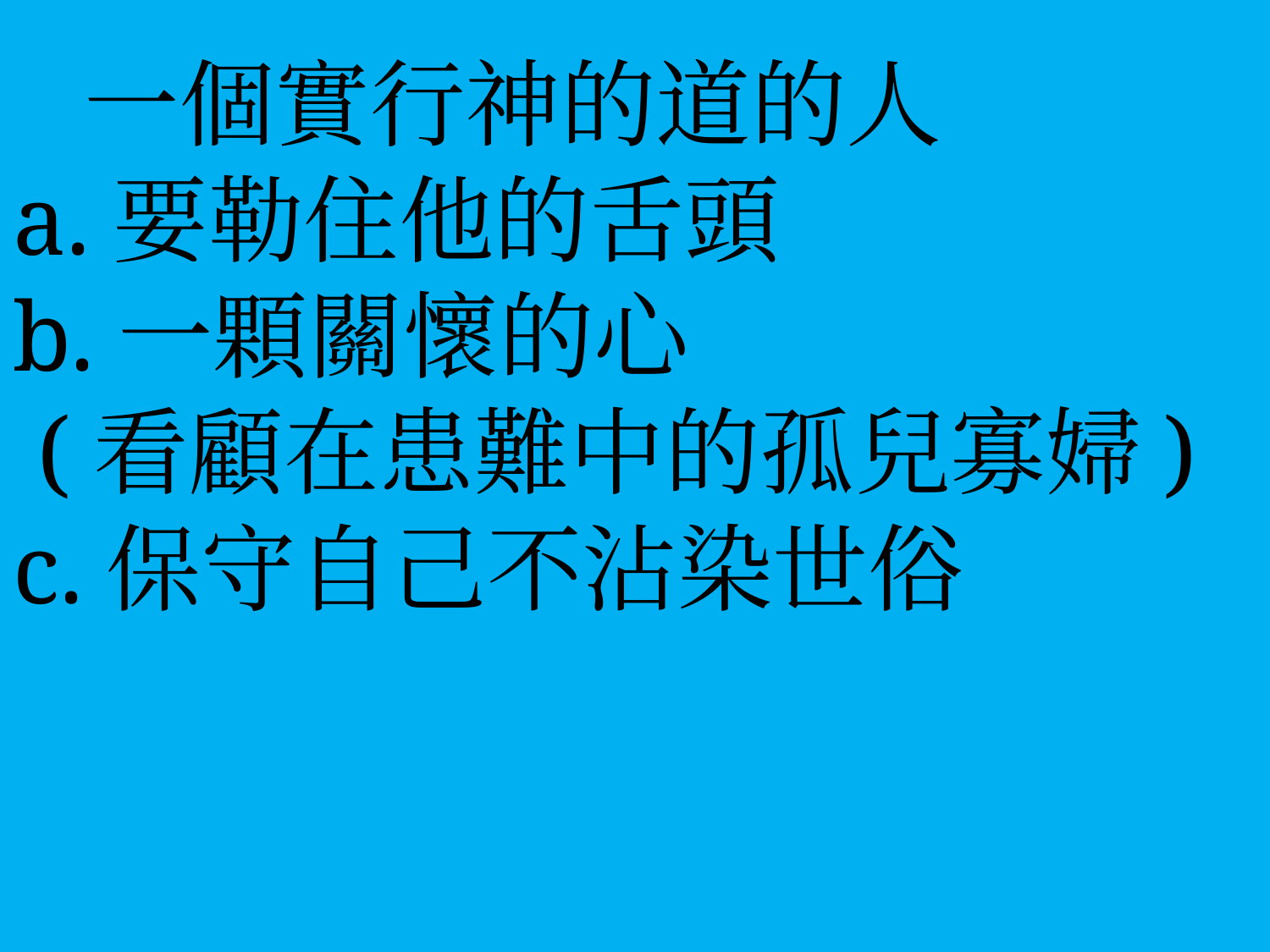

一個實行神的道的人
a.要勒住他的舌頭
b.一顆關懷的心
 (看顧在患難中的孤兒寡婦)
c.保守自己不沾染世俗

#